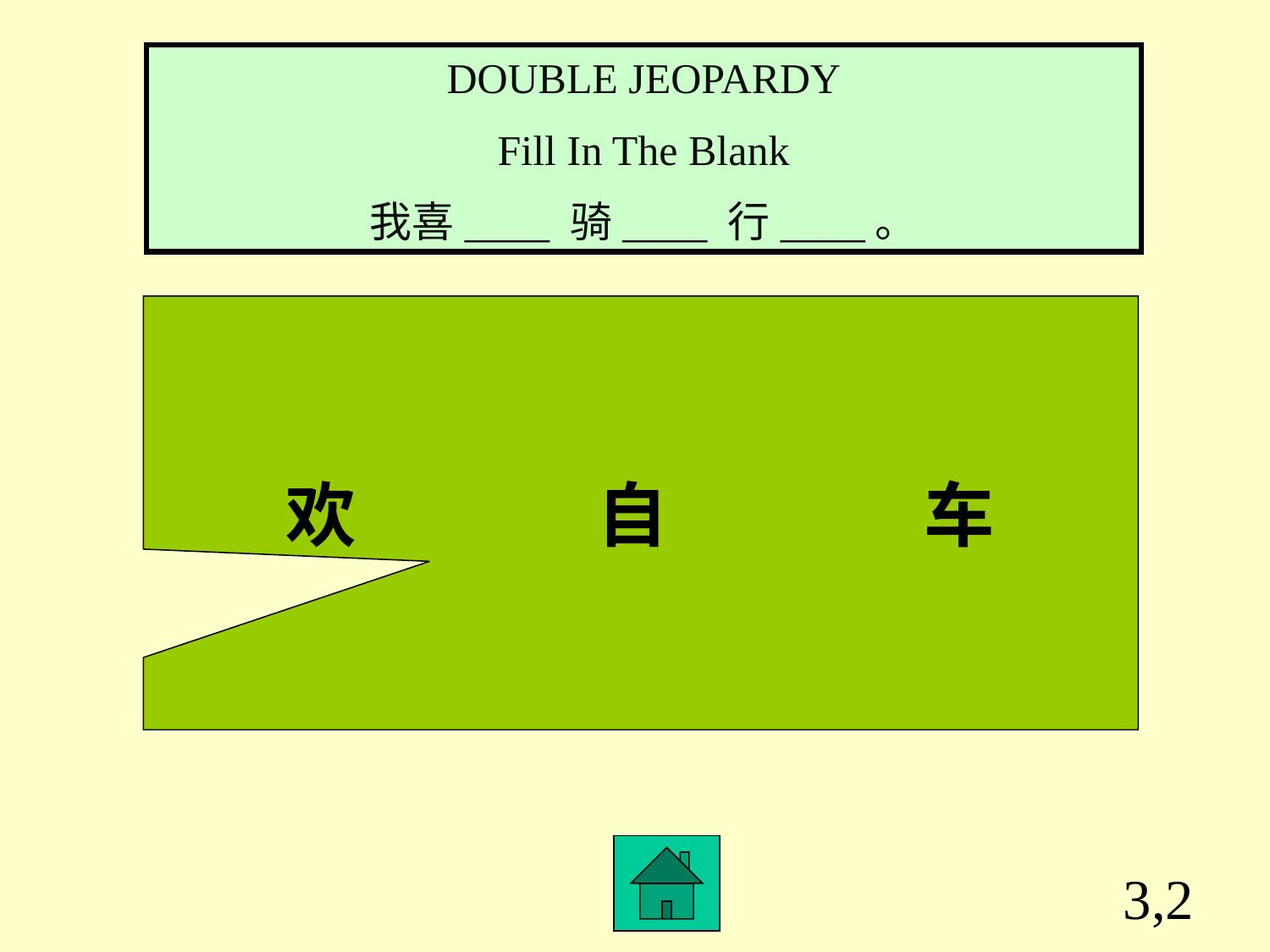

DOUBLE JEOPARDY
Fill In The Blank
我喜____ 骑____ 行____。
欢               自                车

3,2